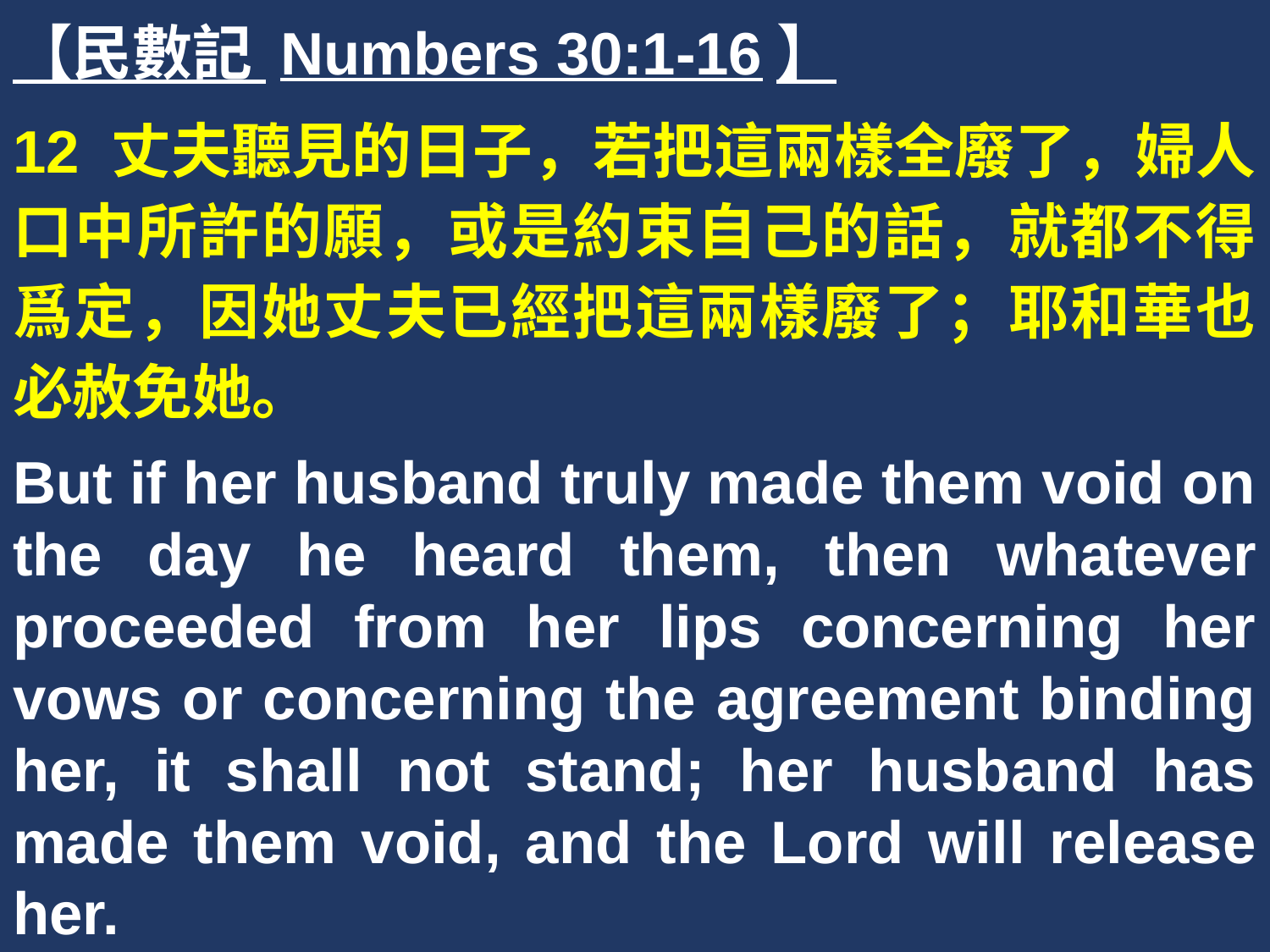

【民數記 Numbers 30:1-16】
12 丈夫聽見的日子，若把這兩樣全廢了，婦人口中所許的願，或是約束自己的話，就都不得爲定，因她丈夫已經把這兩樣廢了；耶和華也必赦免她。
But if her husband truly made them void on the day he heard them, then whatever proceeded from her lips concerning her vows or concerning the agreement binding her, it shall not stand; her husband has made them void, and the Lord will release her.